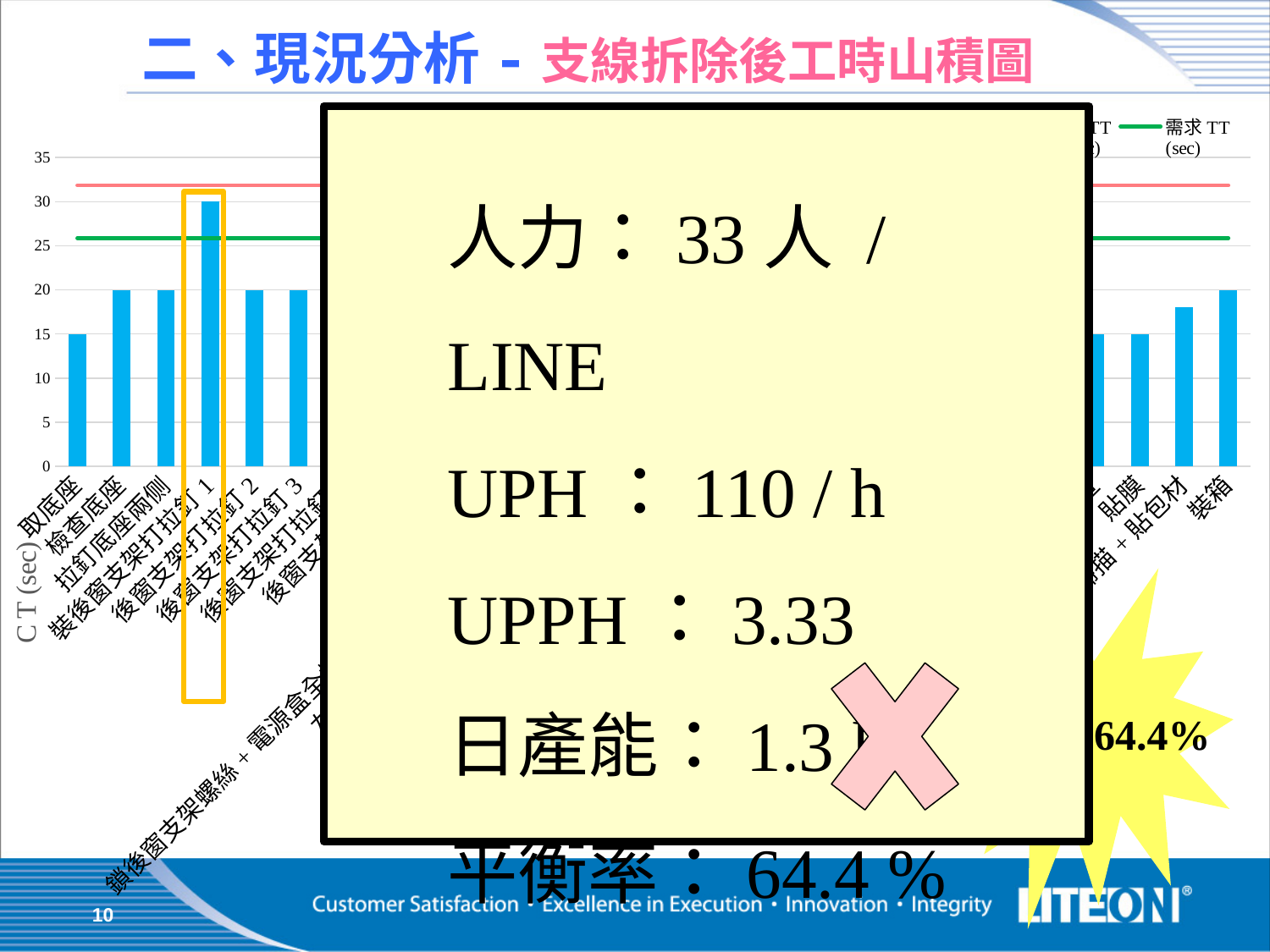

# 二、現況分析-支線拆除後工時山積圖

### Chart: S268組裝工時山積圖

| Category | CT
(sec) | 原TT
(sec) | 需求TT
(sec) |
|---|---|---|---|
| 取底座 | 15.0 | 31.85 | 25.88 |
| 檢查底座 | 20.0 | 31.85 | 25.88 |
| 拉釘底座兩侧 | 20.0 | 31.85 | 25.88 |
| 裝後窗支架打拉釘1 | 30.0 | 31.85 | 25.88 |
| 後窗支架打拉釘2 | 20.0 | 31.85 | 25.88 |
| 後窗支架打拉釘3 | 20.0 | 31.85 | 25.88 |
| 後窗支架打拉釘4 | 10.0 | 31.85 | 25.88 |
| 後窗支架加工5 | 15.0 | 31.85 | 25.88 |
| 裝左右耳 | 23.0 | 31.85 | 25.88 |
| 鎖左右耳 | 20.0 | 31.85 | 25.88 |
| 鎖後窗支架螺絲+電源盒全檢+裝後窗戶換件+扣件 | 21.0 | 31.85 | 25.88 |
| 左右線材導通測試+貼機箱條碼 | 22.0 | 31.85 | 25.88 |
| 裝入侵開關+掃描+固定耳朵 | 23.0 | 31.85 | 25.88 |
| HDD全檢+信息卡+放附件 | 25.0 | 31.85 | 25.88 |
| 貼風扇架泡棉 | 20.0 | 31.85 | 25.88 |
| 裝風扇+貼線扣 | 15.0 | 31.85 | 25.88 |
| 裝HDD後擋板+固定電源塵蓋 | 20.0 | 31.85 | 25.88 |
| 組風扇 | 15.0 | 31.85 | 25.88 |
| 鎖風扇架 | 20.0 | 31.85 | 25.88 |
| 鎖後窗+鎖風扇架+入侵開關測試 | 27.0 | 31.85 | 25.88 |
| 内觀檢查 | 15.0 | 31.85 | 25.88 |
| 裝上蓋 | 15.0 | 31.85 | 25.88 |
| 厚薄規量測 | 20.0 | 31.85 | 25.88 |
| 外觀檢查 | 15.0 | 31.85 | 25.88 |
| 貼膜 | 15.0 | 31.85 | 25.88 |
| 掃描+貼包材 | 18.0 | 31.85 | 25.88 |
| 裝箱 | 20.0 | 31.85 | 25.88 |
人力：33人 / LINE
UPH：110 / h
UPPH：3.33
日產能：1.3 k
平衡率：64.4 %

平衡率 64.4%

10